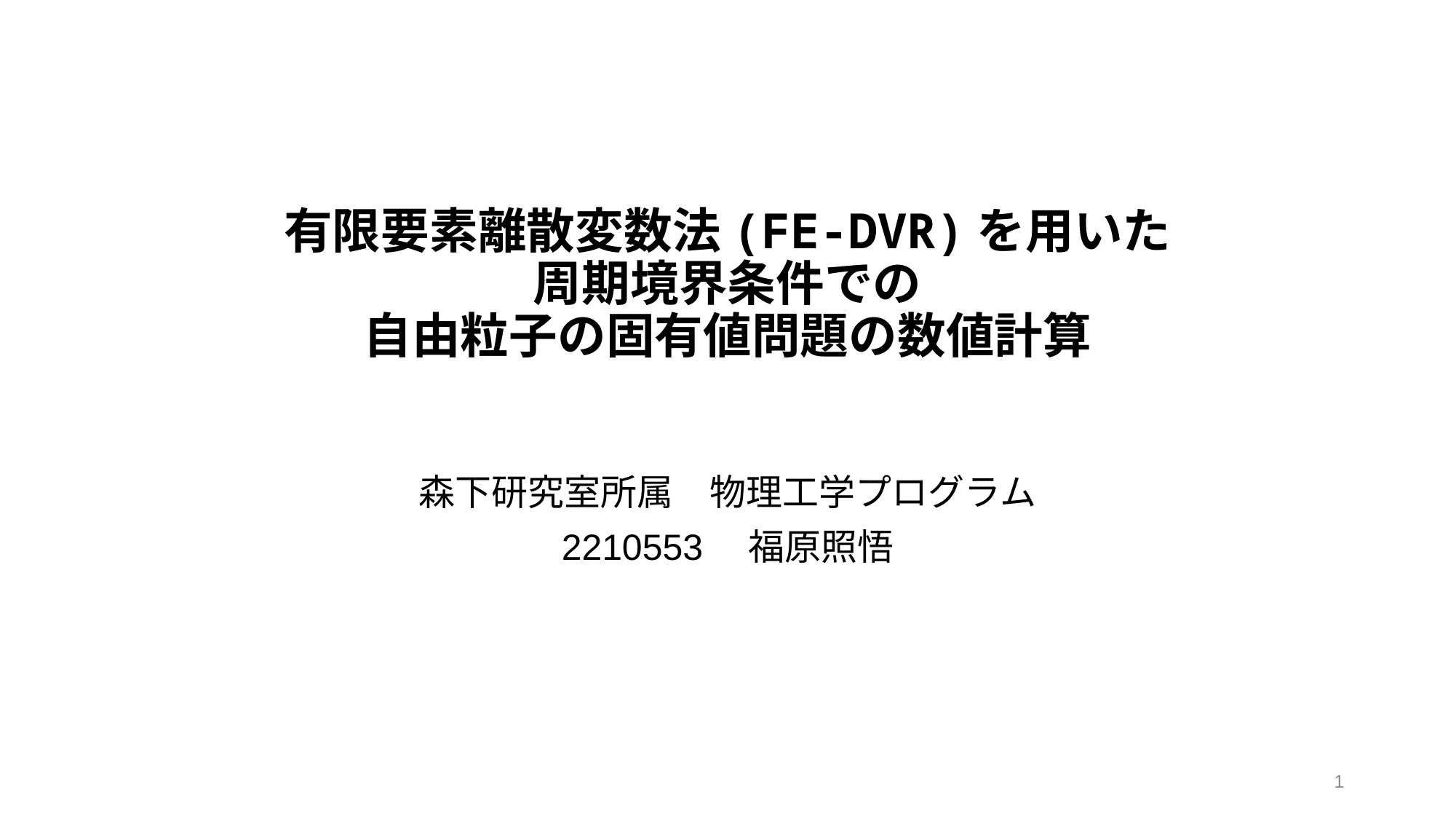

# 有限要素離散変数法(FE-DVR)を用いた 周期境界条件での 自由粒子の固有値問題の数値計算
森下研究室所属　物理工学プログラム
2210553　福原照悟

1